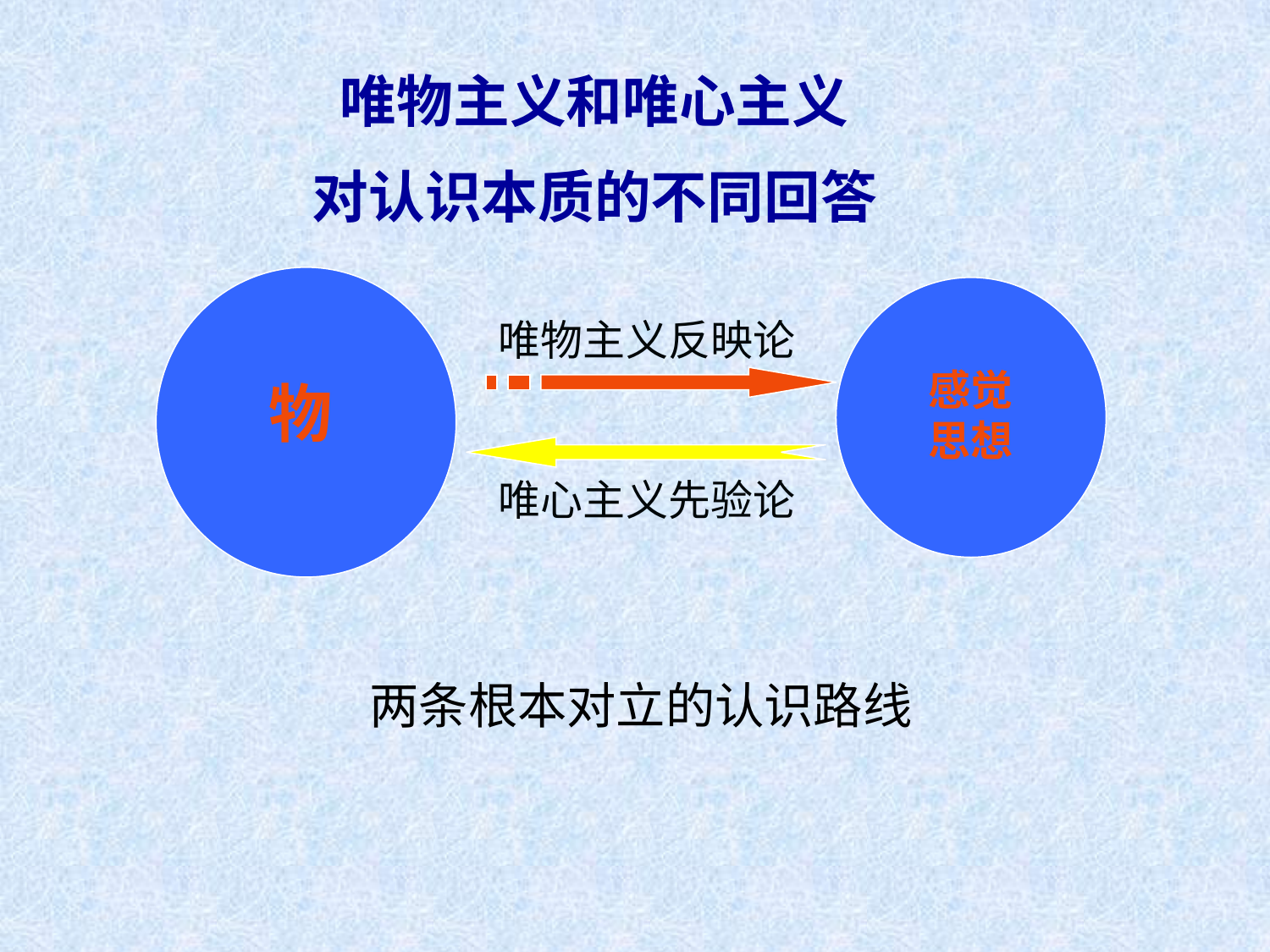

唯物主义和唯心主义
对认识本质的不同回答

唯物主义反映论
感觉思想
物

唯心主义先验论
两条根本对立的认识路线